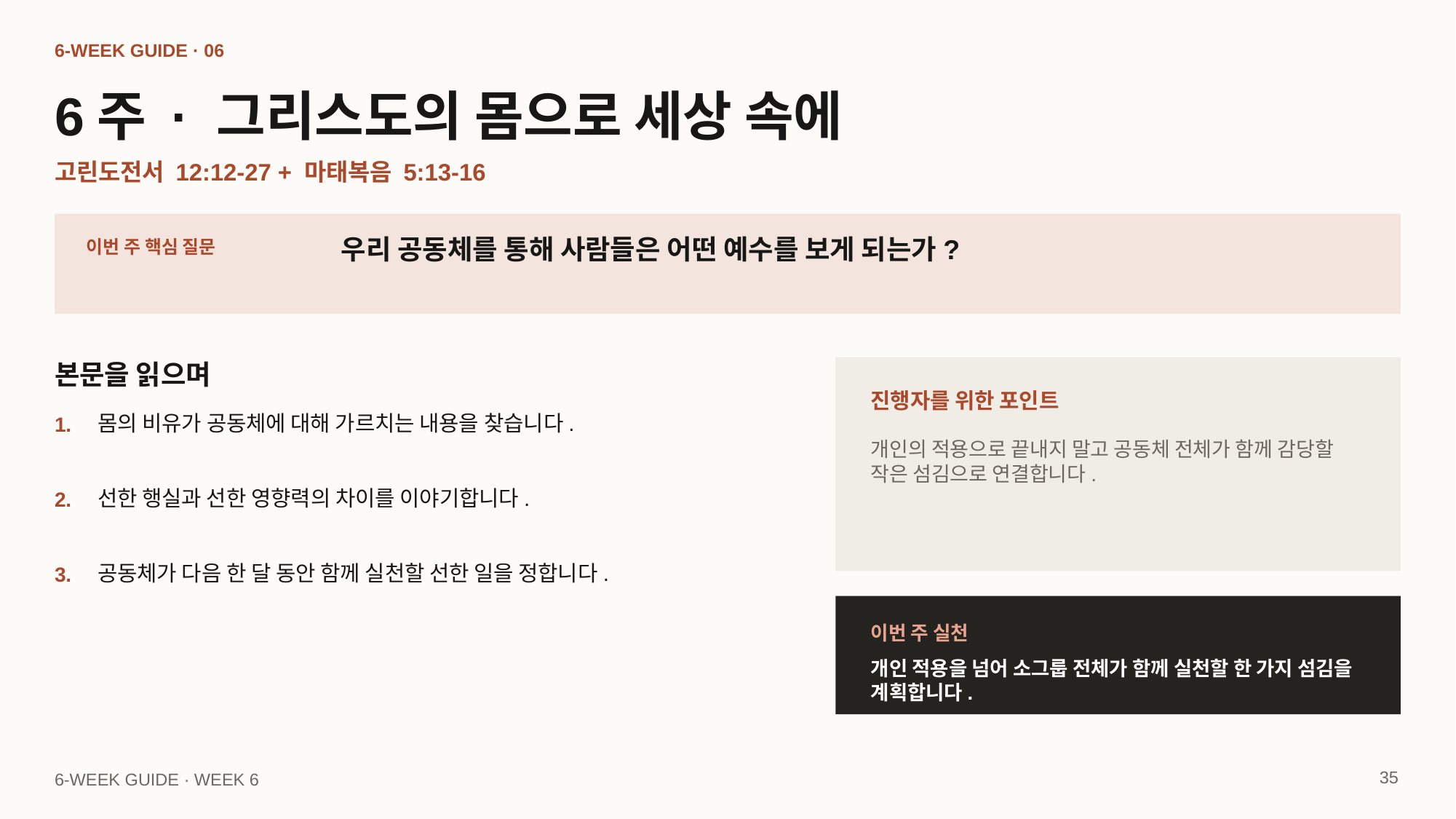

6-WEEK GUIDE · 06
6주 · 그리스도의 몸으로 세상 속에
고린도전서 12:12-27 + 마태복음 5:13-16

우리 공동체를 통해 사람들은 어떤 예수를 보게 되는가?
이번 주 핵심 질문
본문을 읽으며

진행자를 위한 포인트
몸의 비유가 공동체에 대해 가르치는 내용을 찾습니다.
1.
개인의 적용으로 끝내지 말고 공동체 전체가 함께 감당할 작은 섬김으로 연결합니다.
선한 행실과 선한 영향력의 차이를 이야기합니다.
2.
공동체가 다음 한 달 동안 함께 실천할 선한 일을 정합니다.
3.

이번 주 실천
개인 적용을 넘어 소그룹 전체가 함께 실천할 한 가지 섬김을 계획합니다.
35
6-WEEK GUIDE · WEEK 6